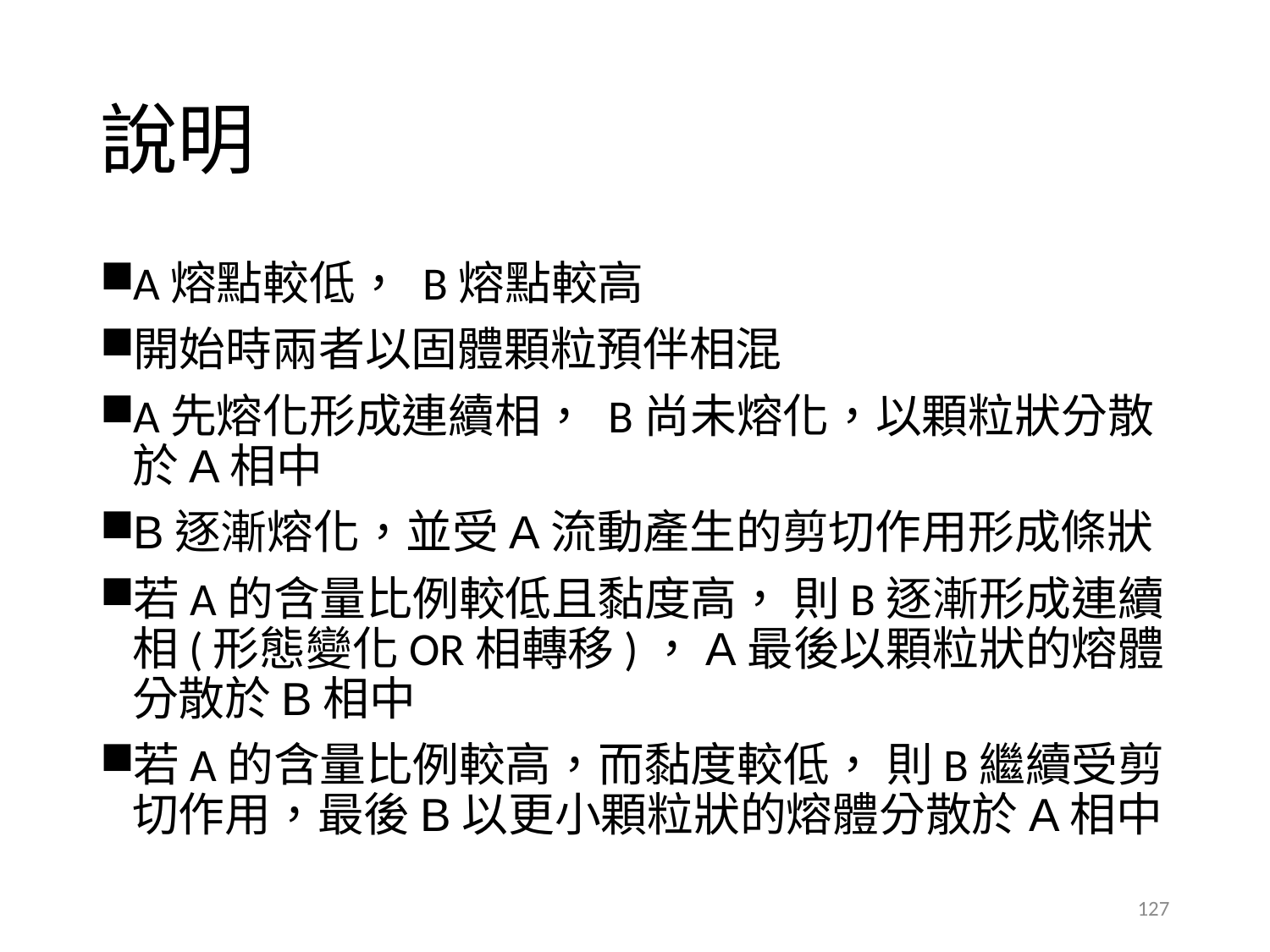

# 說明
A熔點較低， B熔點較高
開始時兩者以固體顆粒預伴相混
A先熔化形成連續相， B尚未熔化，以顆粒狀分散於A相中
B逐漸熔化，並受A流動產生的剪切作用形成條狀
若A的含量比例較低且黏度高， 則B逐漸形成連續相(形態變化OR相轉移)，A最後以顆粒狀的熔體分散於B相中
若A的含量比例較高，而黏度較低， 則B繼續受剪切作用，最後B以更小顆粒狀的熔體分散於A相中

127